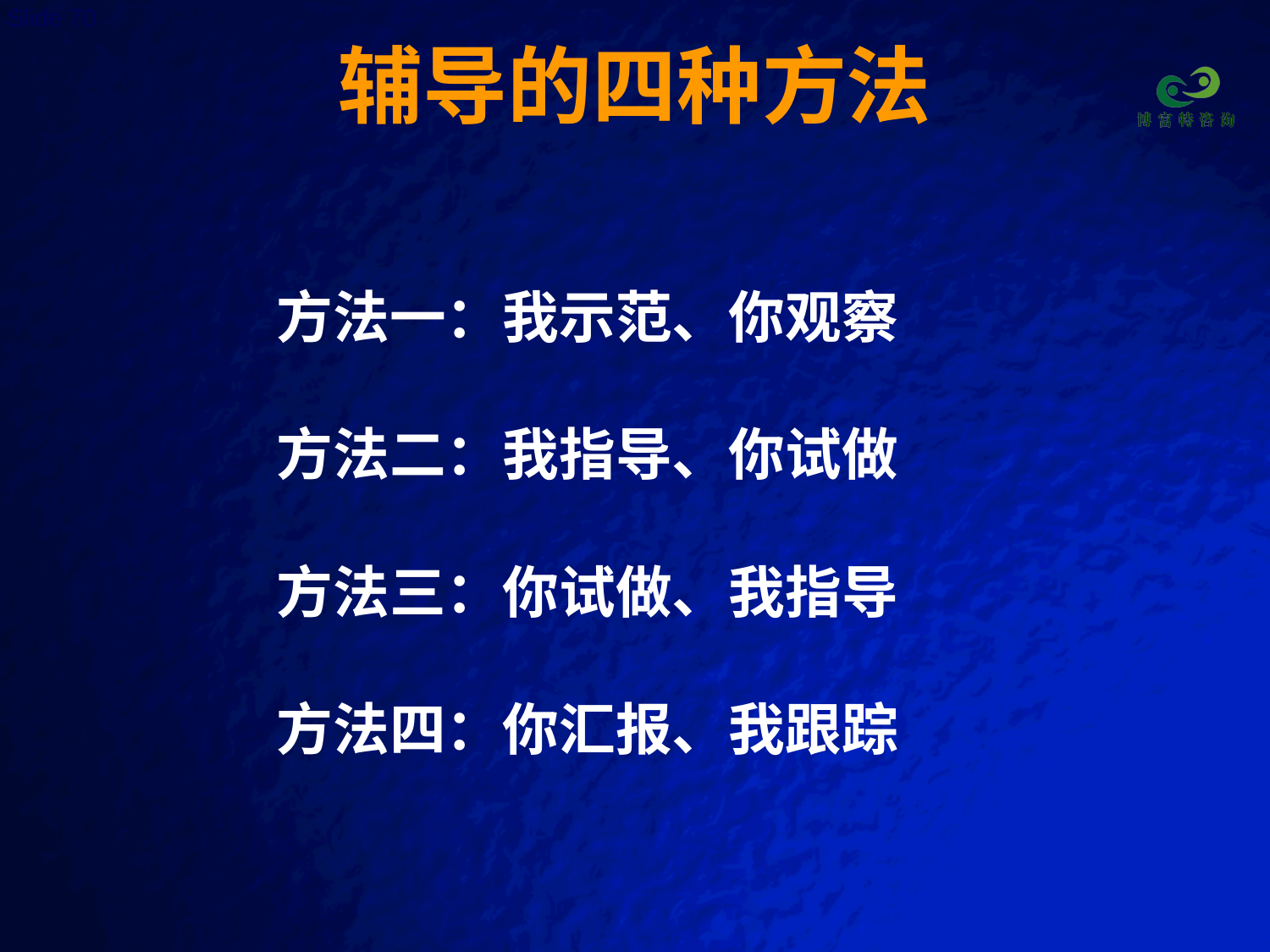

# 辅导的四种方法
方法一：我示范、你观察

方法二：我指导、你试做

方法三：你试做、我指导

方法四：你汇报、我跟踪